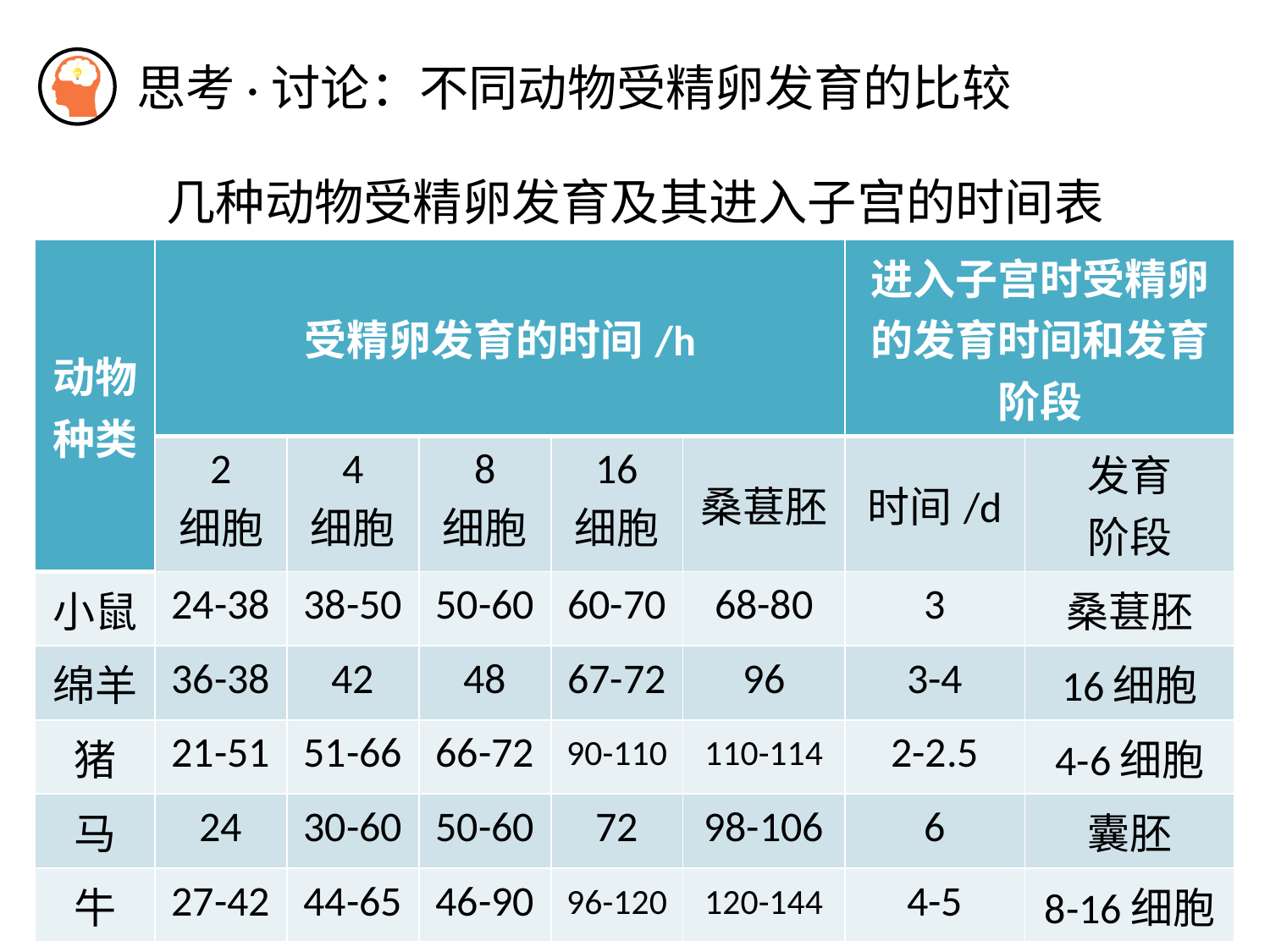

思考·讨论：不同动物受精卵发育的比较
几种动物受精卵发育及其进入子宫的时间表
| 动物种类 | 受精卵发育的时间/h |  |  |  |  | 进入子宫时受精卵的发育时间和发育阶段 |  |
| --- | --- | --- | --- | --- | --- | --- | --- |
|  | 2 细胞 | 4 细胞 | 8 细胞 | 16 细胞 | 桑葚胚 | 时间/d | 发育 阶段 |
| 小鼠 | 24-38 | 38-50 | 50-60 | 60-70 | 68-80 | 3 | 桑葚胚 |
| 绵羊 | 36-38 | 42 | 48 | 67-72 | 96 | 3-4 | 16细胞 |
| 猪 | 21-51 | 51-66 | 66-72 | 90-110 | 110-114 | 2-2.5 | 4-6细胞 |
| 马 | 24 | 30-60 | 50-60 | 72 | 98-106 | 6 | 囊胚 |
| 牛 | 27-42 | 44-65 | 46-90 | 96-120 | 120-144 | 4-5 | 8-16细胞 |
28